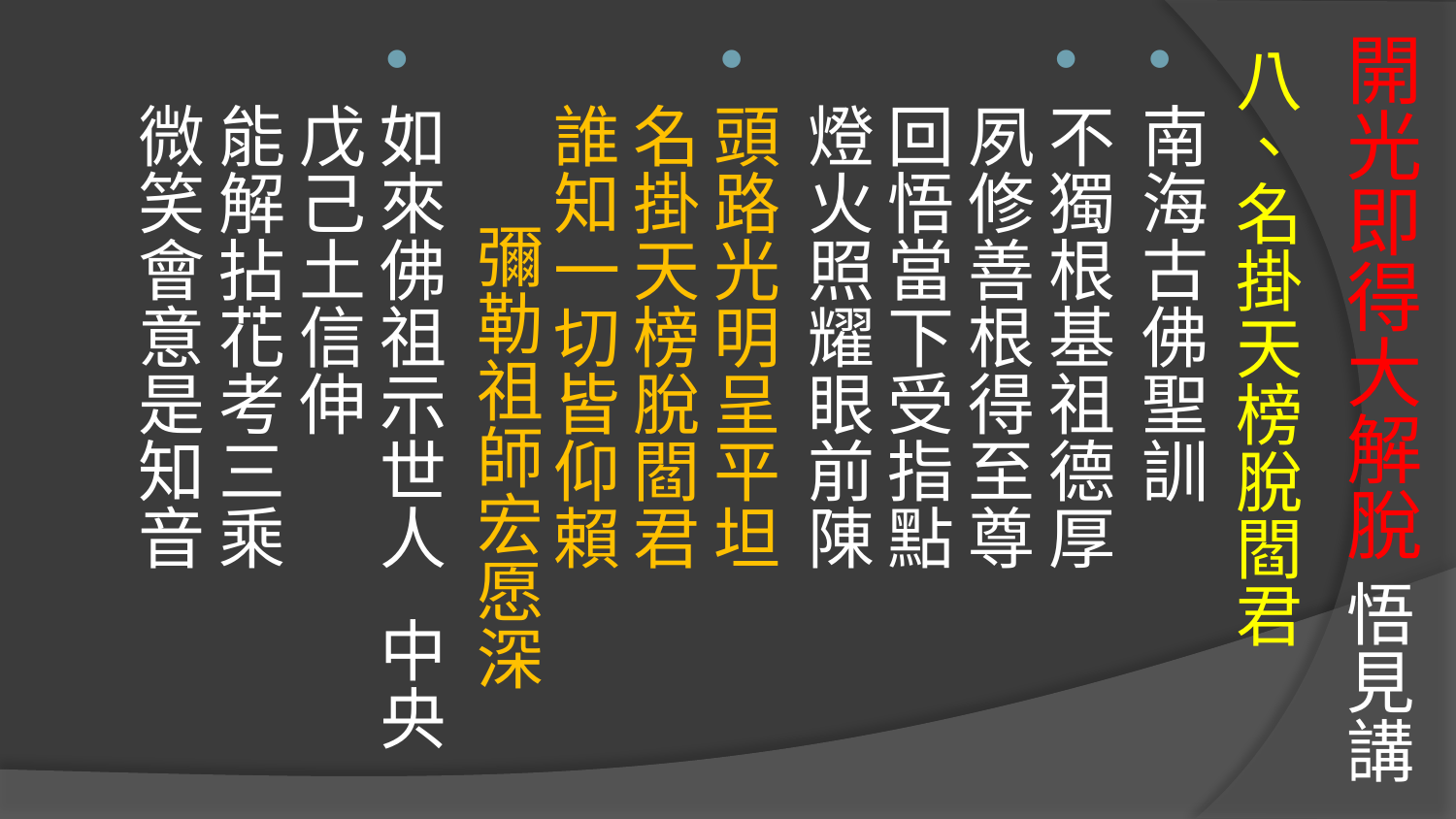

# 開光即得大解脫 悟見講
八、名掛天榜脫閻君
南海古佛聖訓
不獨根基祖德厚            夙修善根得至尊
回悟當下受指點              燈火照耀眼前陳
頭路光明呈平坦             名掛天榜脫閻君
誰知一切皆仰賴                      彌勒祖師宏愿深
如來佛祖示世人   中央戊己土信伸
能解拈花考三乘            微笑會意是知音